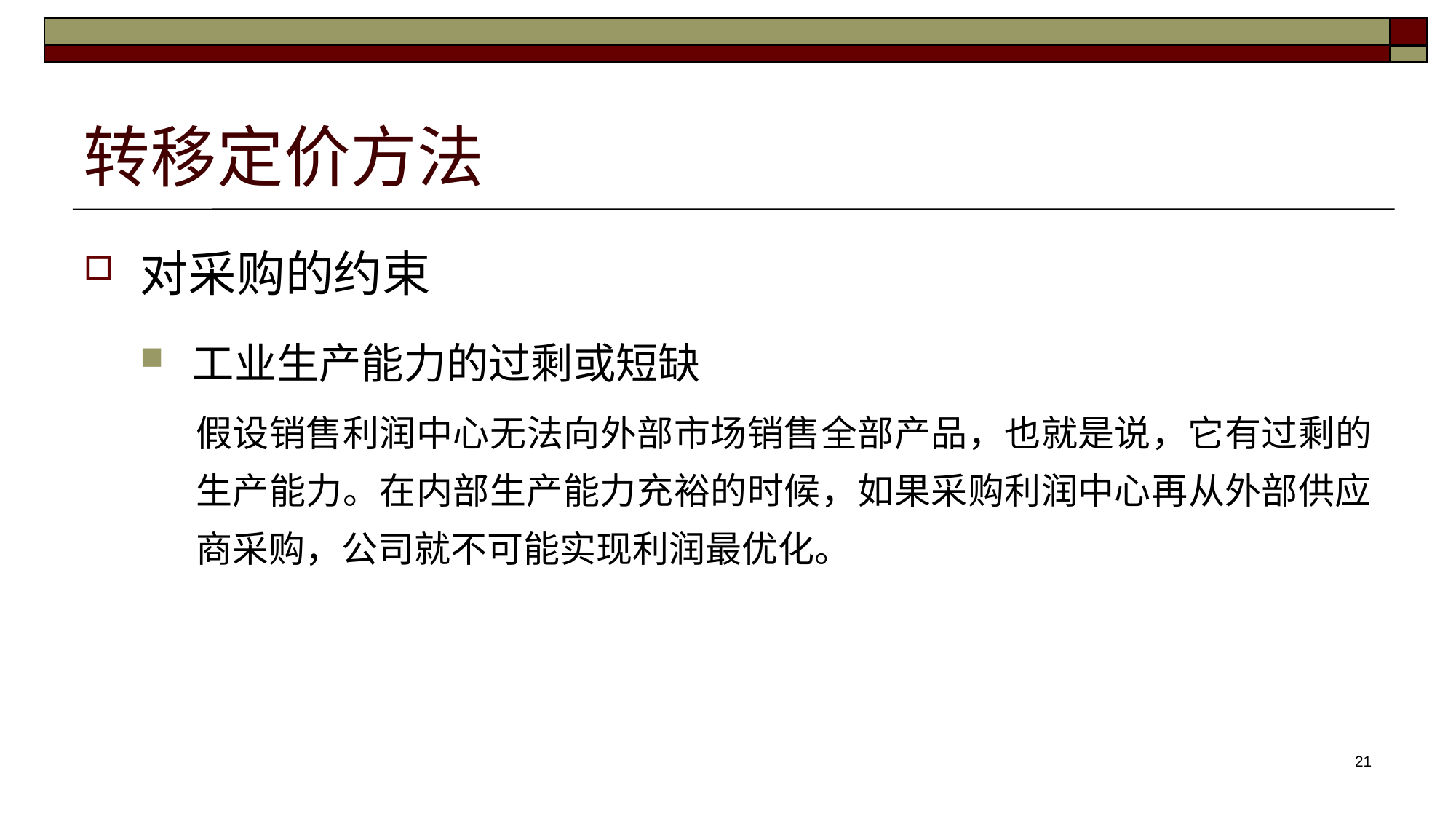

# 转移定价方法
对采购的约束
工业生产能力的过剩或短缺
假设销售利润中心无法向外部市场销售全部产品，也就是说，它有过剩的生产能力。在内部生产能力充裕的时候，如果采购利润中心再从外部供应商采购，公司就不可能实现利润最优化。

21